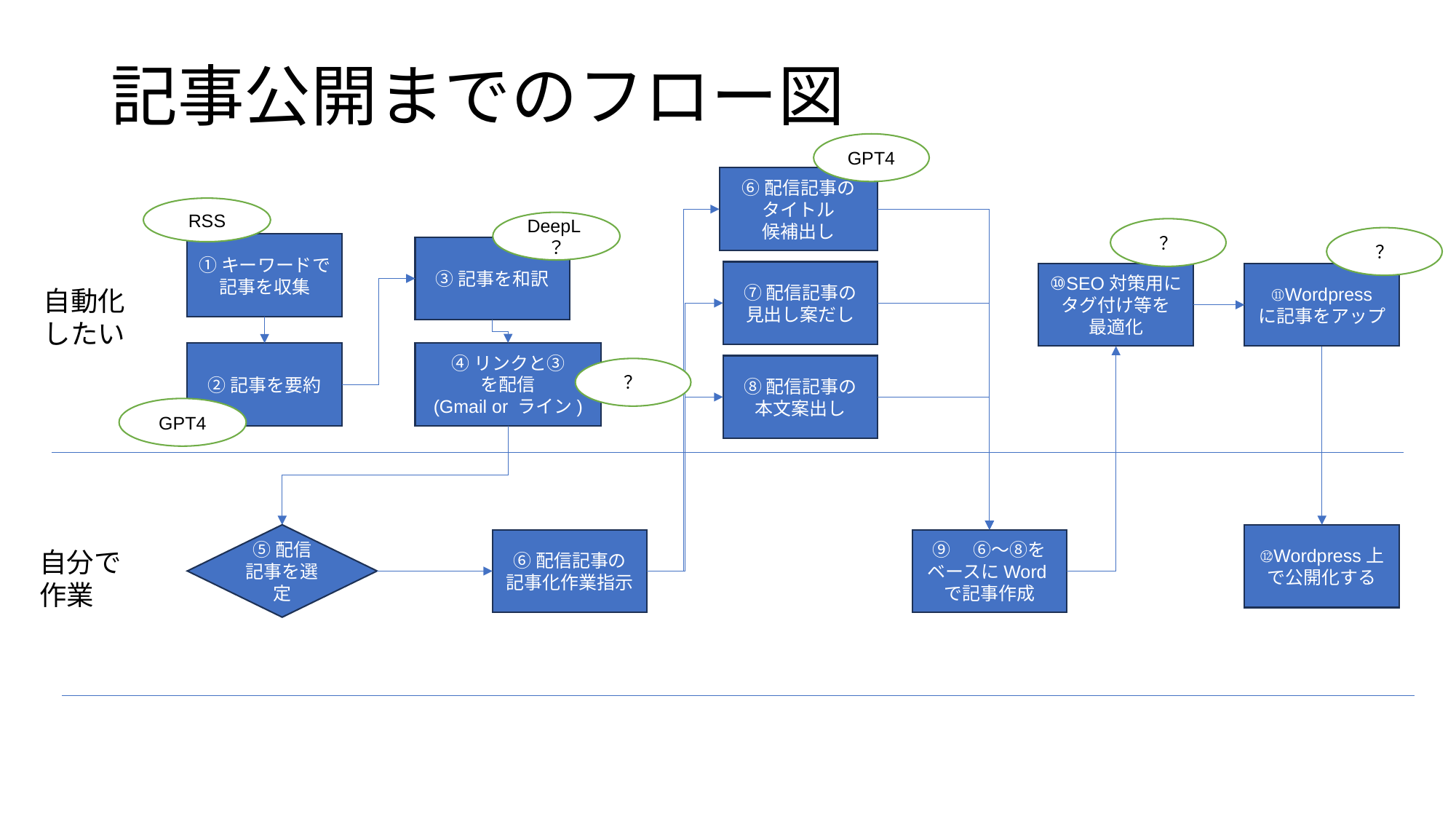

# 記事公開までのフロー図
GPT4
⑥配信記事の
タイトル
候補出し
RSS
DeepL？
？
？
①キーワードで記事を収集
③記事を和訳
⑦配信記事の
見出し案だし
⑩SEO対策用に
タグ付け等を
最適化
⑪Wordpress
に記事をアップ
自動化したい
④リンクと③
を配信
(Gmail or ライン)
②記事を要約
⑧配信記事の
本文案出し
？
GPT4
⑤配信記事を選定
⑫Wordpress上で公開化する
⑥配信記事の
記事化作業指示
⑨　⑥～⑧をベースにWordで記事作成
自分で作業